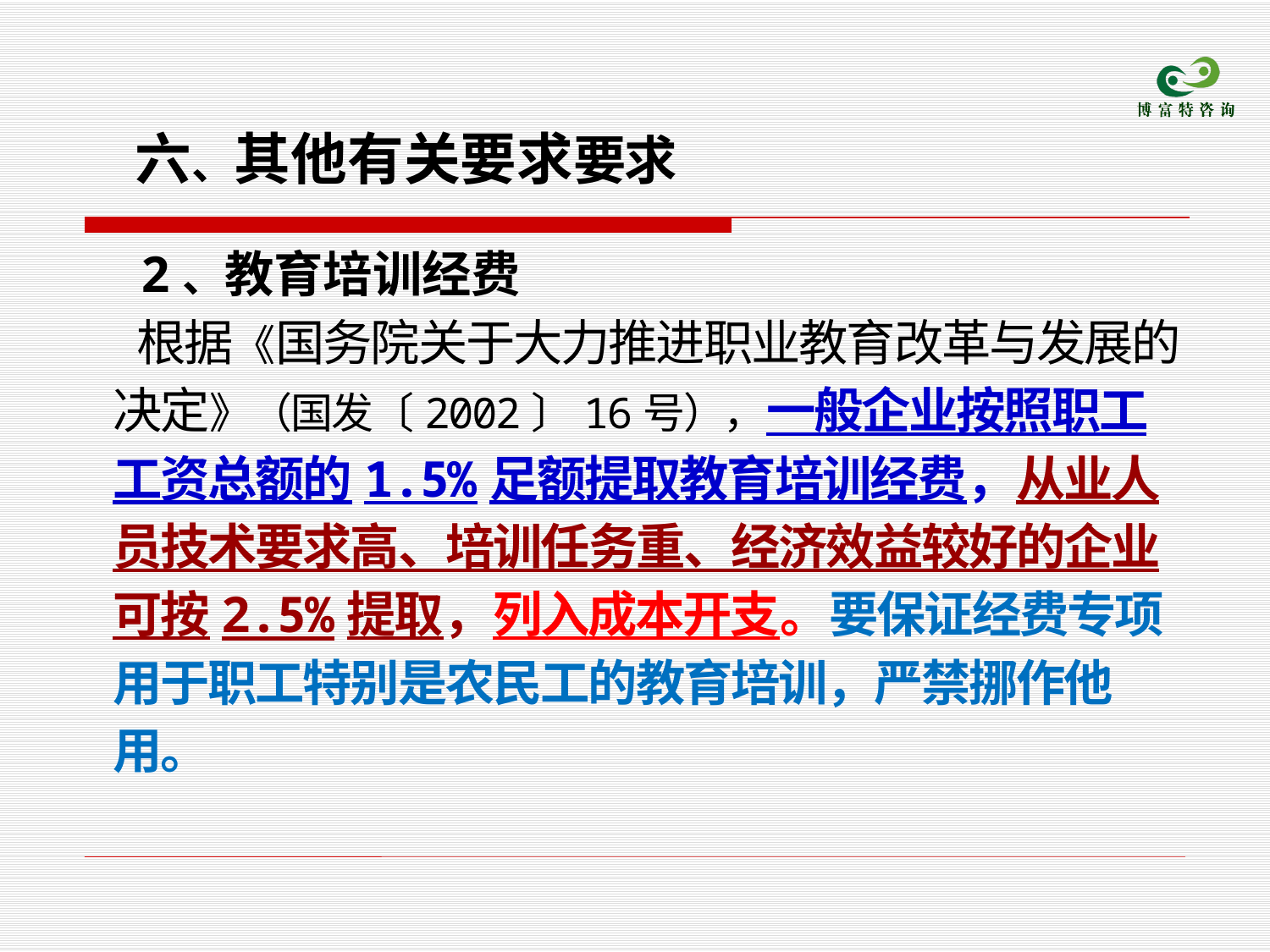

六、其他有关要求要求
　      2、教育培训经费
       根据《国务院关于大力推进职业教育改革与发展的决定》（国发〔2002〕16号），一般企业按照职工工资总额的1.5%足额提取教育培训经费，从业人员技术要求高、培训任务重、经济效益较好的企业可按2.5%提取，列入成本开支。要保证经费专项用于职工特别是农民工的教育培训，严禁挪作他用。